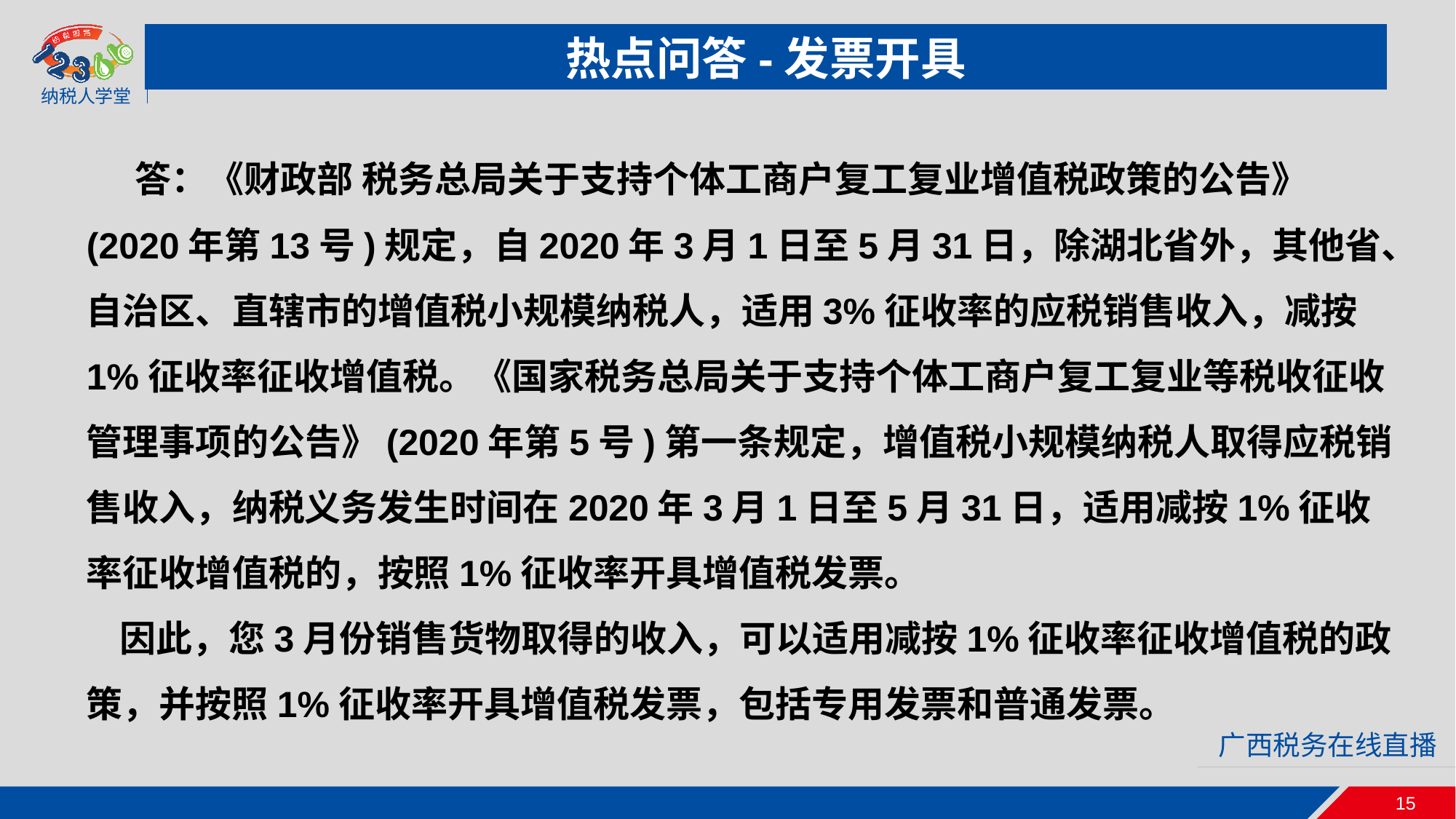

热点问答-发票开具
    答：《财政部 税务总局关于支持个体工商户复工复业增值税政策的公告》(2020年第13号)规定，自2020年3月1日至5月31日，除湖北省外，其他省、自治区、直辖市的增值税小规模纳税人，适用3%征收率的应税销售收入，减按1%征收率征收增值税。《国家税务总局关于支持个体工商户复工复业等税收征收管理事项的公告》(2020年第5号)第一条规定，增值税小规模纳税人取得应税销售收入，纳税义务发生时间在2020年3月1日至5月31日，适用减按1%征收率征收增值税的，按照1%征收率开具增值税发票。
   因此，您3月份销售货物取得的收入，可以适用减按1%征收率征收增值税的政策，并按照1%征收率开具增值税发票，包括专用发票和普通发票。